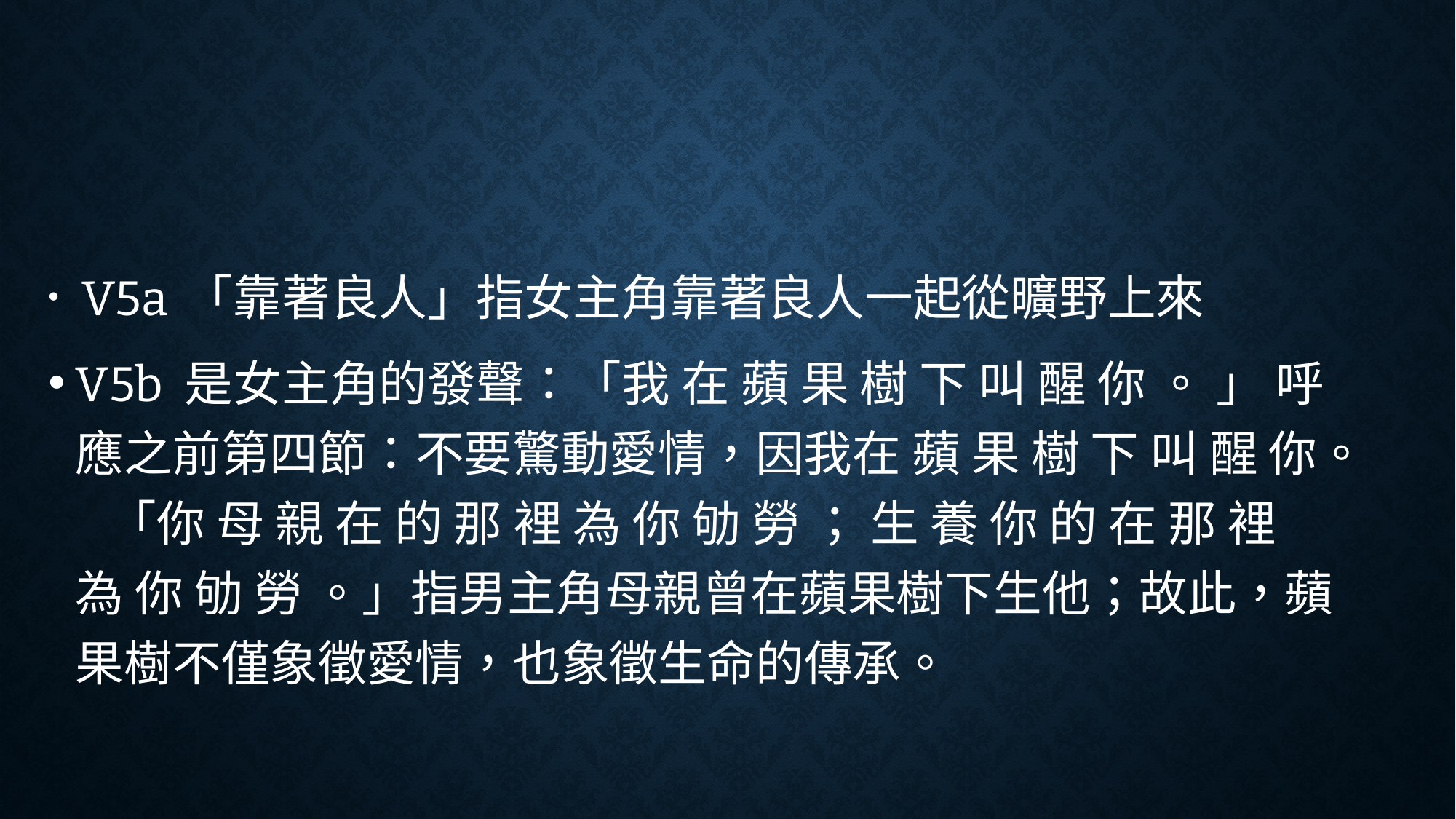

#
 V5a	「靠著良人」指女主角靠著良人一起從曠野上來
V5b	是女主角的發聲：「我 在 蘋 果 樹 下 叫 醒 你 。 」 呼應之前第四節：不要驚動愛情，因我在 蘋 果 樹 下 叫 醒 你。   「你 母 親 在 的 那 裡 為 你 劬 勞 ； 生 養 你 的 在 那 裡 為 你 劬 勞 。」指男主角母親曾在蘋果樹下生他；故此，蘋果樹不僅象徵愛情，也象徵生命的傳承。